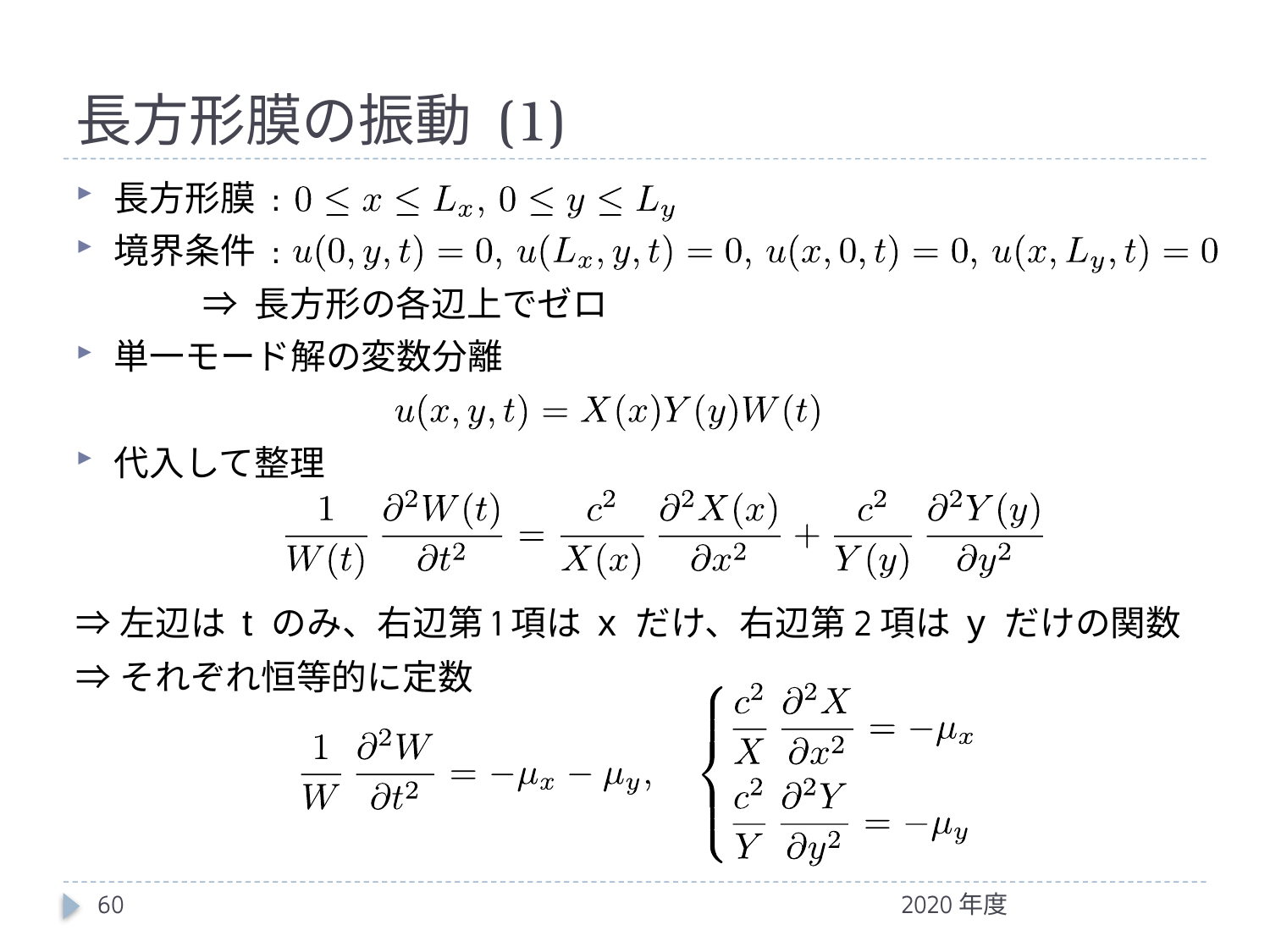

# 長方形膜の振動 (1)
長方形膜 :
境界条件 :
	⇒ 長方形の各辺上でゼロ
単一モード解の変数分離

代入して整理

⇒左辺は t のみ、右辺第1項は x だけ、右辺第2項は y だけの関数
⇒それぞれ恒等的に定数

60
2020年度